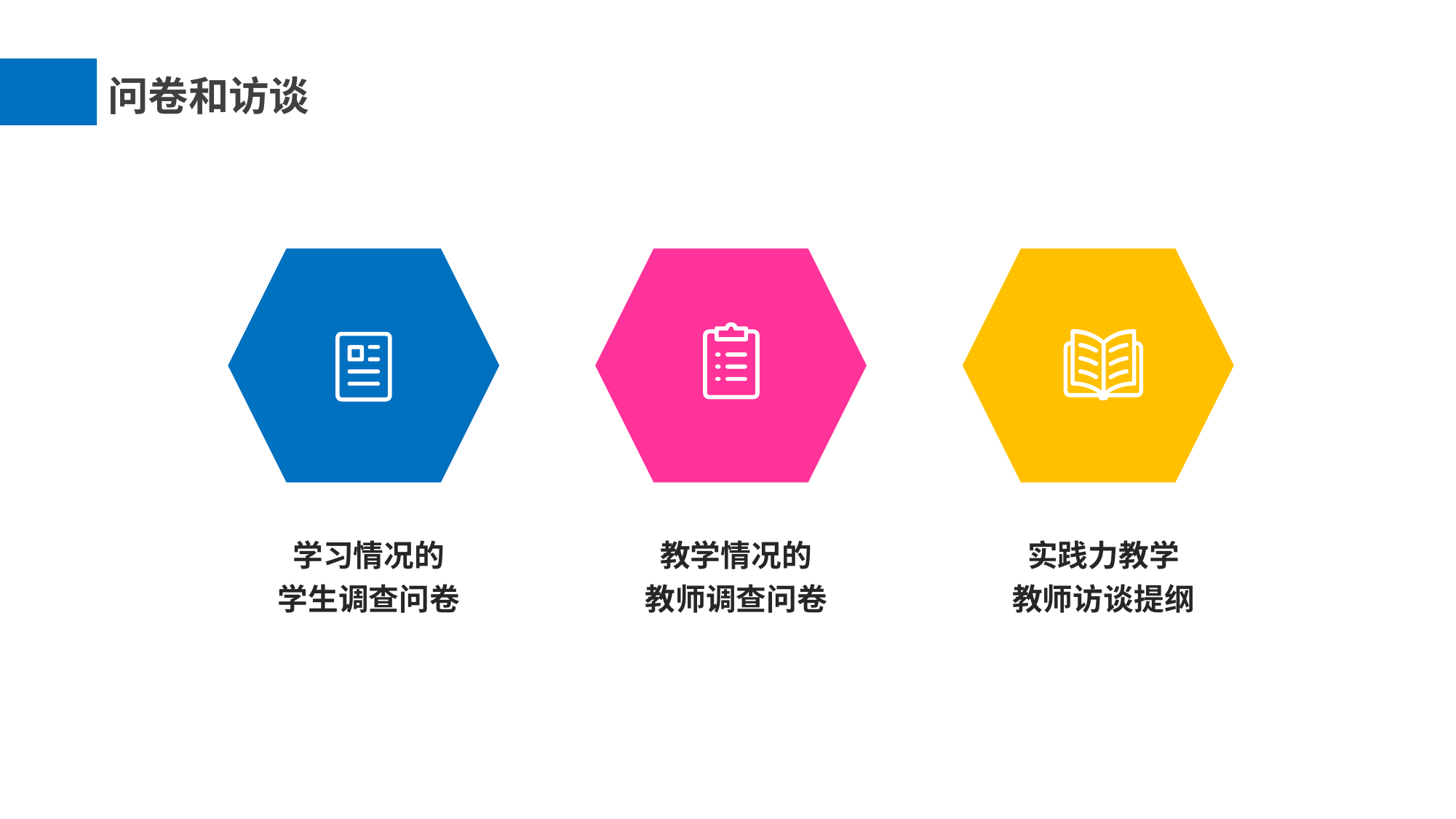

问卷和访谈

学习情况的
学生调查问卷
教学情况的
教师调查问卷
实践力教学
教师访谈提纲